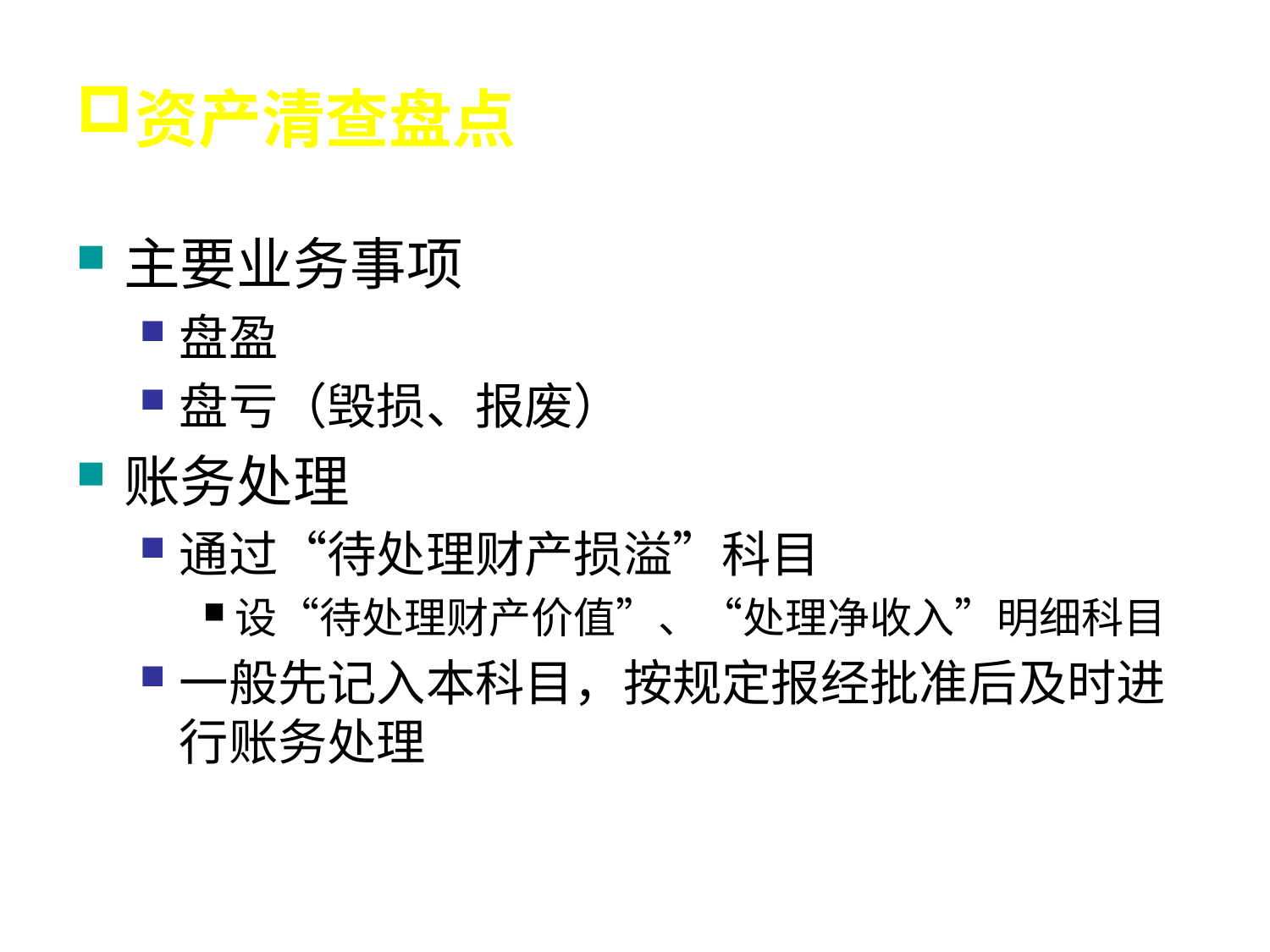

# 资产清查盘点
主要业务事项
盘盈
盘亏（毁损、报废）
账务处理
通过“待处理财产损溢”科目
设“待处理财产价值”、“处理净收入”明细科目
一般先记入本科目，按规定报经批准后及时进行账务处理
127